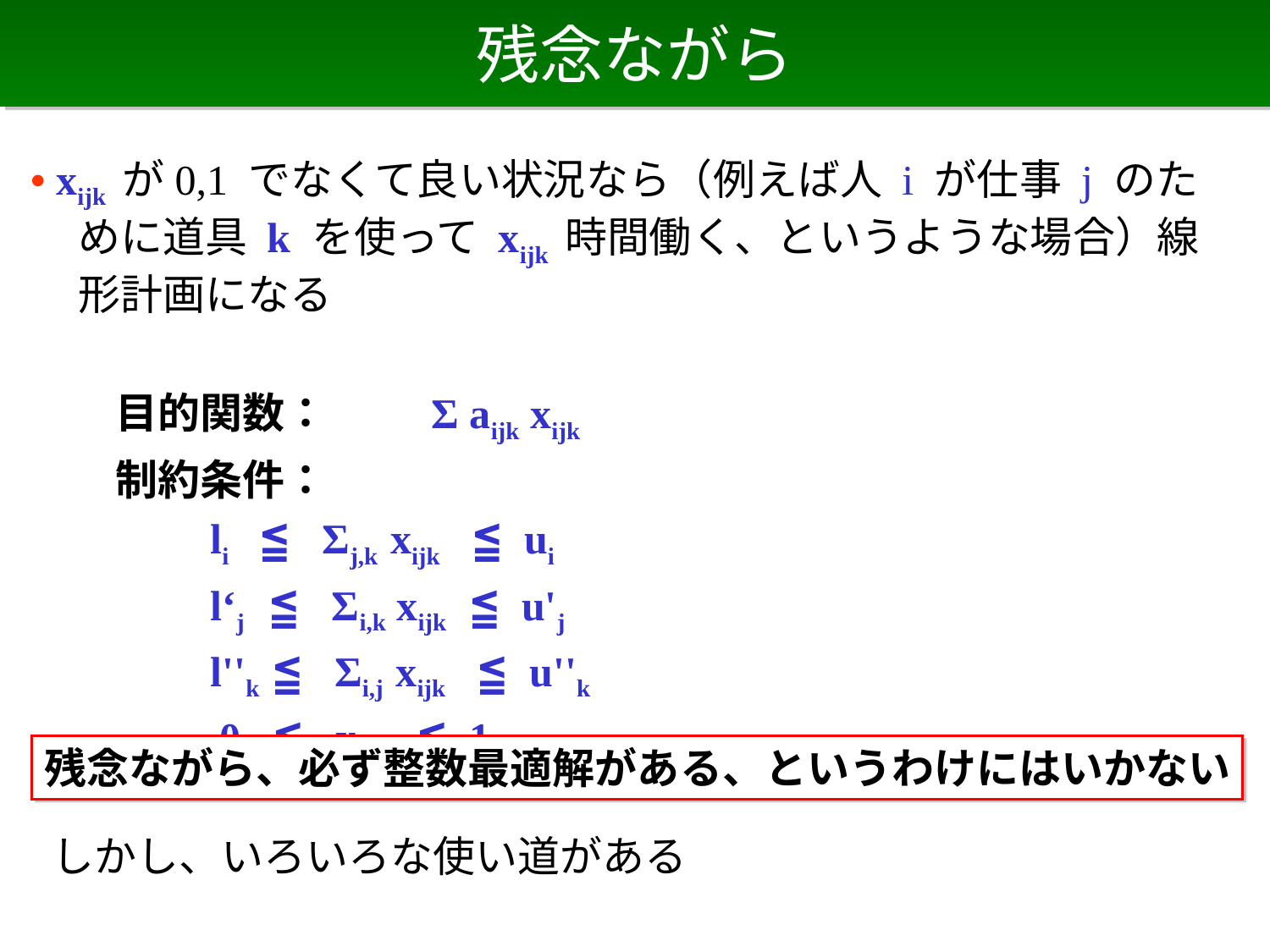

# 残念ながら
• xijk が0,1 でなくて良い状況なら（例えば人 i が仕事 j のために道具 k を使って xijk 時間働く、というような場合）線形計画になる

　　目的関数：　　 Σ aijk xijk
　　制約条件：
　　　　li     ≦   Σj,k  xijk   ≦  ui
　　　　l‘j    ≦   Σi,k xijk   ≦  u'j
　　　　l''k  ≦   Σi,j  xijk   ≦  u''k
　　 　　0   ≦   xijk   ≦  1
残念ながら、必ず整数最適解がある、というわけにはいかない
しかし、いろいろな使い道がある